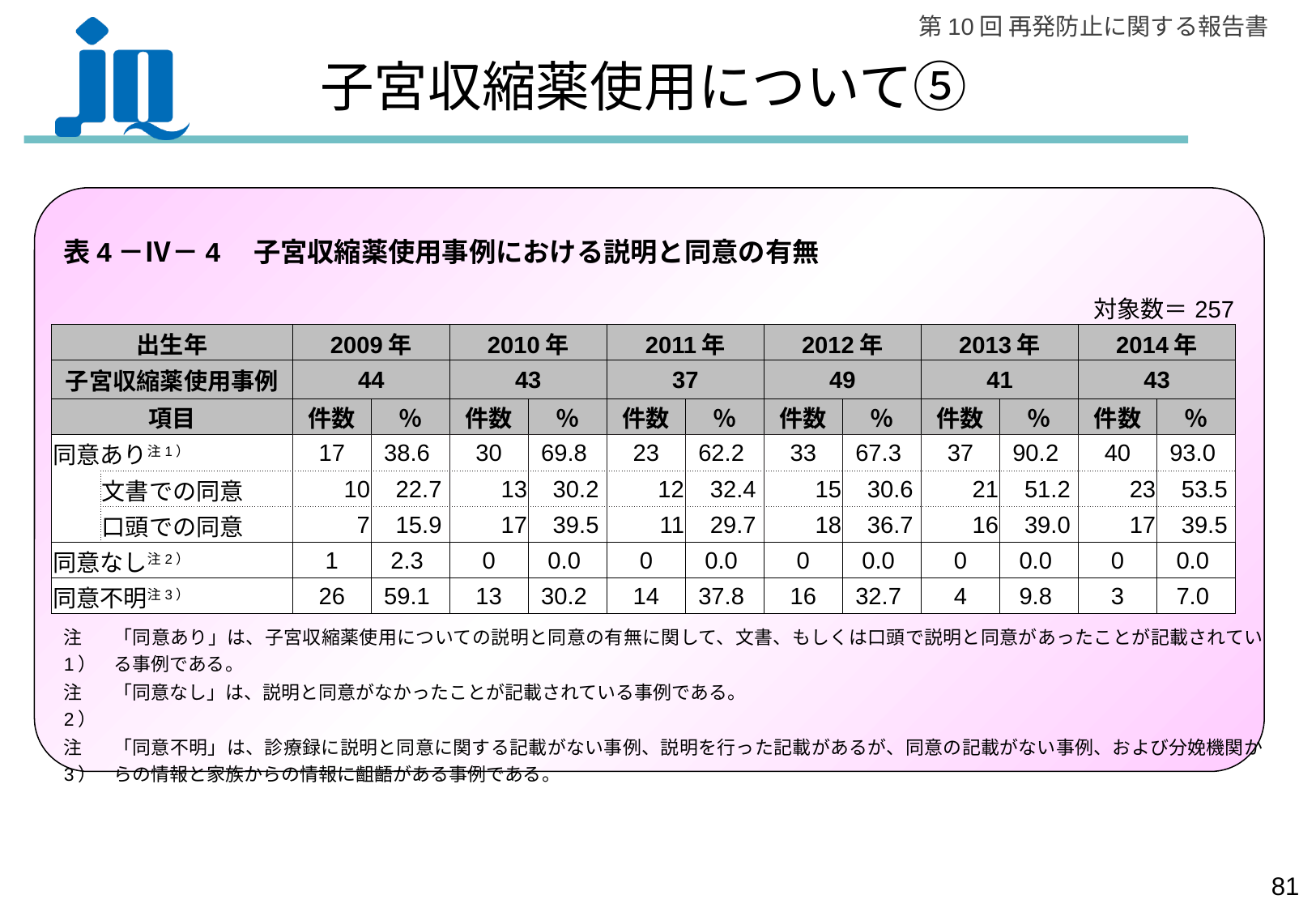

子宮収縮薬使用について⑤

表4－Ⅳ－4　子宮収縮薬使用事例における説明と同意の有無
| 対象数＝257 |  |  |  |  |  |  |  |  |  |  |  |  |  |
| --- | --- | --- | --- | --- | --- | --- | --- | --- | --- | --- | --- | --- | --- |
| 出生年 |  | 2009年 |  | 2010年 |  | 2011年 |  | 2012年 |  | 2013年 |  | 2014年 |  |
| 子宮収縮薬使用事例 |  | 44 |  | 43 |  | 37 |  | 49 |  | 41 |  | 43 |  |
| 項目 |  | 件数 | ％ | 件数 | ％ | 件数 | ％ | 件数 | ％ | 件数 | ％ | 件数 | ％ |
| 同意あり注1） |  | 17 | 38.6 | 30 | 69.8 | 23 | 62.2 | 33 | 67.3 | 37 | 90.2 | 40 | 93.0 |
|  | 文書での同意 | 10 | 22.7 | 13 | 30.2 | 12 | 32.4 | 15 | 30.6 | 21 | 51.2 | 23 | 53.5 |
|  | 口頭での同意 | 7 | 15.9 | 17 | 39.5 | 11 | 29.7 | 18 | 36.7 | 16 | 39.0 | 17 | 39.5 |
| 同意なし注2） |  | 1 | 2.3 | 0 | 0.0 | 0 | 0.0 | 0 | 0.0 | 0 | 0.0 | 0 | 0.0 |
| 同意不明注3） |  | 26 | 59.1 | 13 | 30.2 | 14 | 37.8 | 16 | 32.7 | 4 | 9.8 | 3 | 7.0 |
| 注1） | 「同意あり」は、子宮収縮薬使用についての説明と同意の有無に関して、文書、もしくは口頭で説明と同意があったことが記載されている事例である。 |
| --- | --- |
| 注2） | 「同意なし」は、説明と同意がなかったことが記載されている事例である。 |
| 注3） | 「同意不明」は、診療録に説明と同意に関する記載がない事例、説明を行った記載があるが、同意の記載がない事例、および分娩機関からの情報と家族からの情報に齟齬がある事例である。 |
81